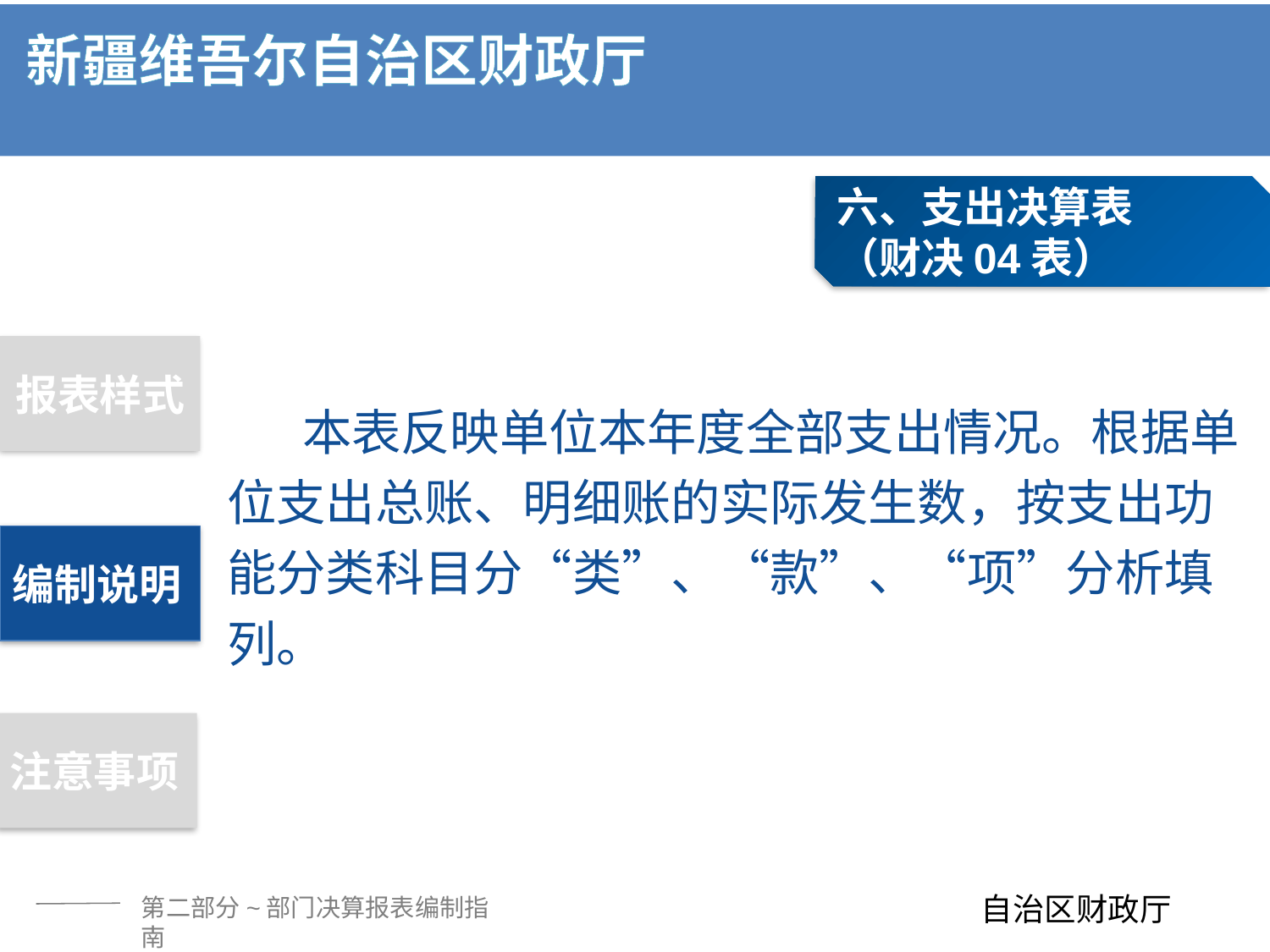

六、支出决算表
（财决04表）
报表样式
本表反映单位本年度全部支出情况。根据单位支出总账、明细账的实际发生数，按支出功能分类科目分“类”、“款”、“项”分析填列。
编制说明
注意事项
第二部分~部门决算报表编制指南
44